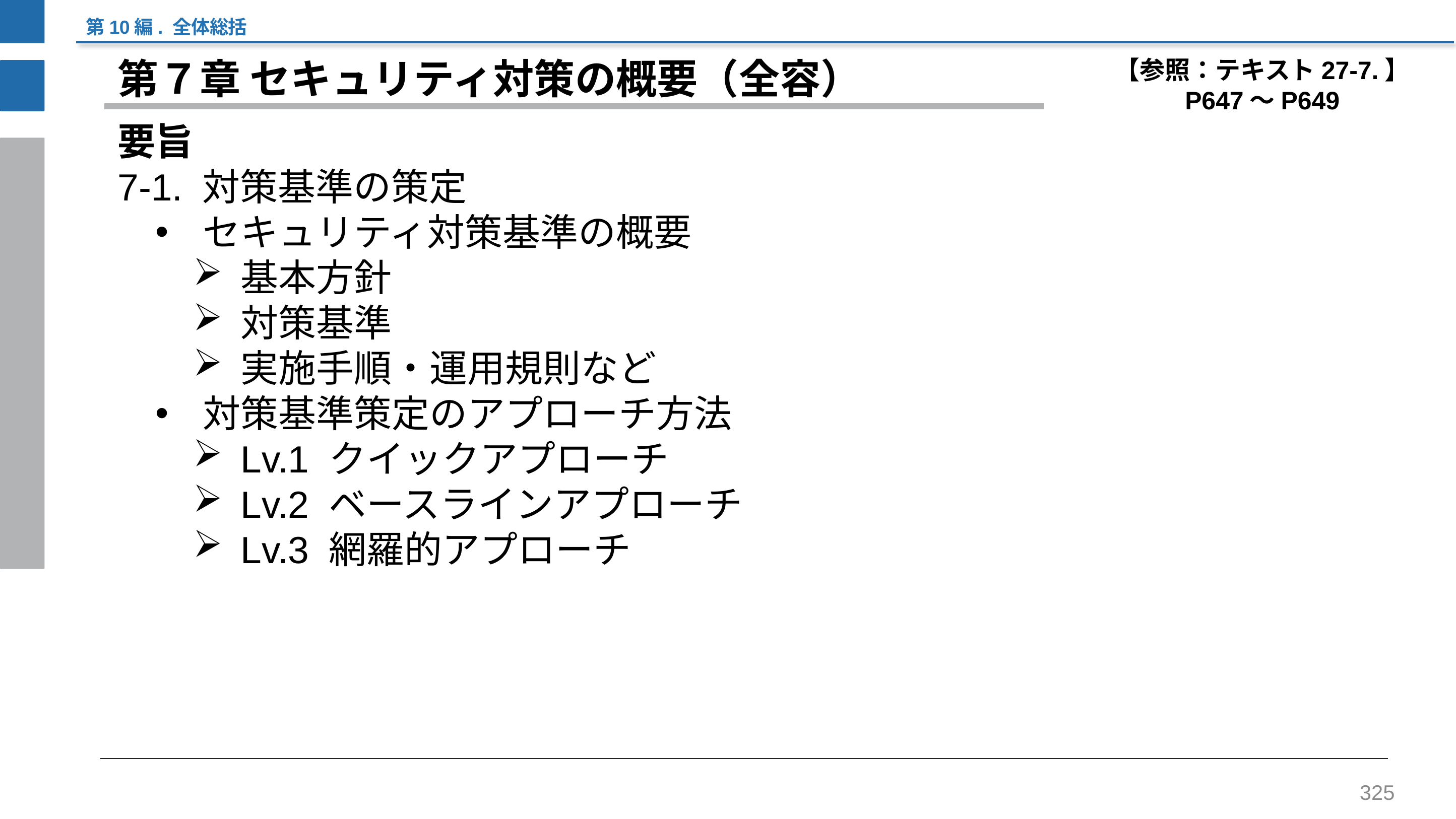

第10編. 全体総括
【参照：テキスト27-7.】
P647～P649
第７章 セキュリティ対策の概要（全容）
要旨
7-1. 対策基準の策定
セキュリティ対策基準の概要
基本方針
対策基準
実施手順・運用規則など
対策基準策定のアプローチ方法
Lv.1 クイックアプローチ
Lv.2 ベースラインアプローチ
Lv.3 網羅的アプローチ

325